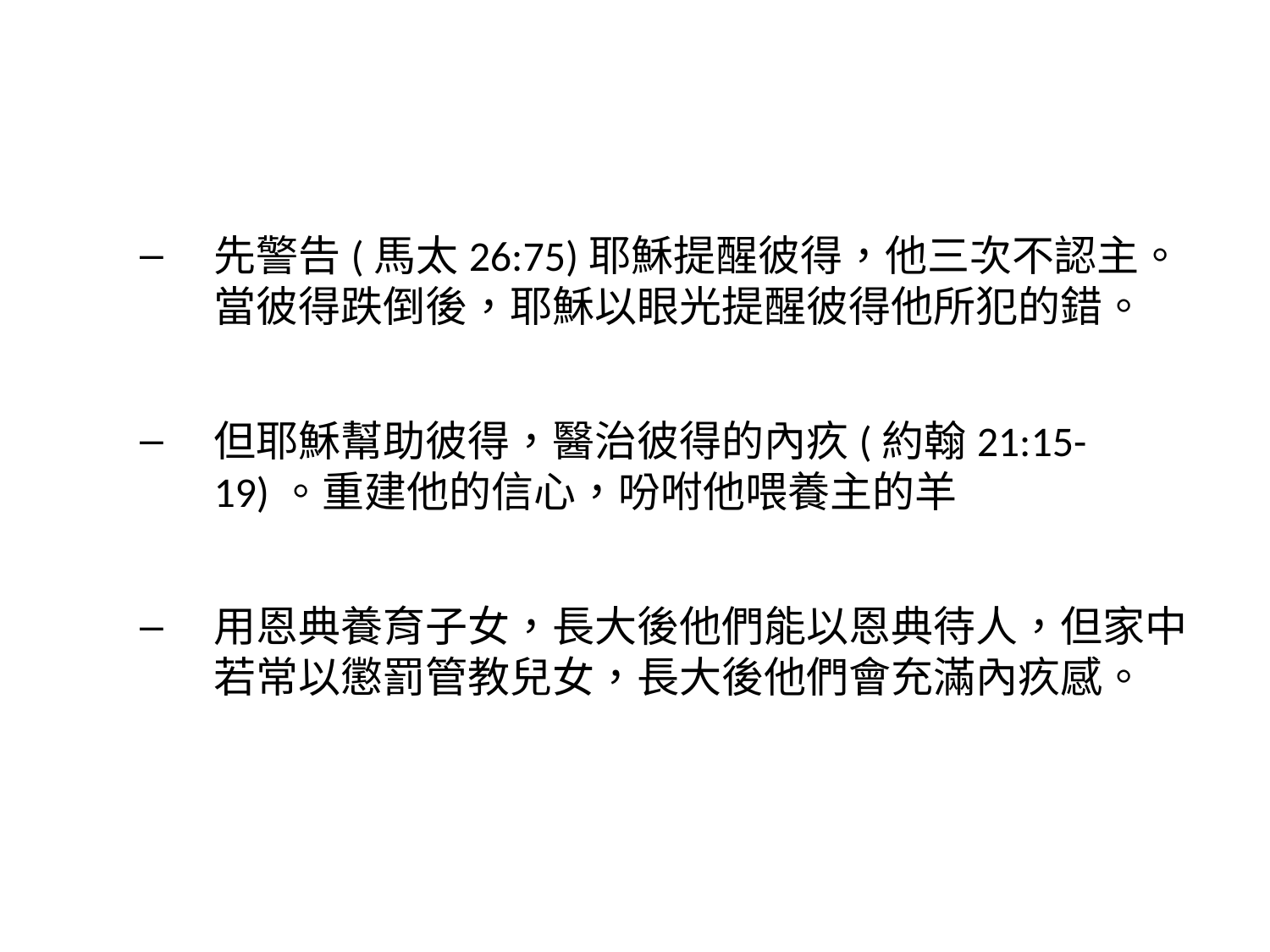

#
先警告(馬太26:75)耶穌提醒彼得，他三次不認主。當彼得跌倒後，耶穌以眼光提醒彼得他所犯的錯。

但耶穌幫助彼得，醫治彼得的內疚(約翰21:15-19)。重建他的信心，吩咐他喂養主的羊

用恩典養育子女，長大後他們能以恩典待人，但家中若常以懲罰管教兒女，長大後他們會充滿內疚感。